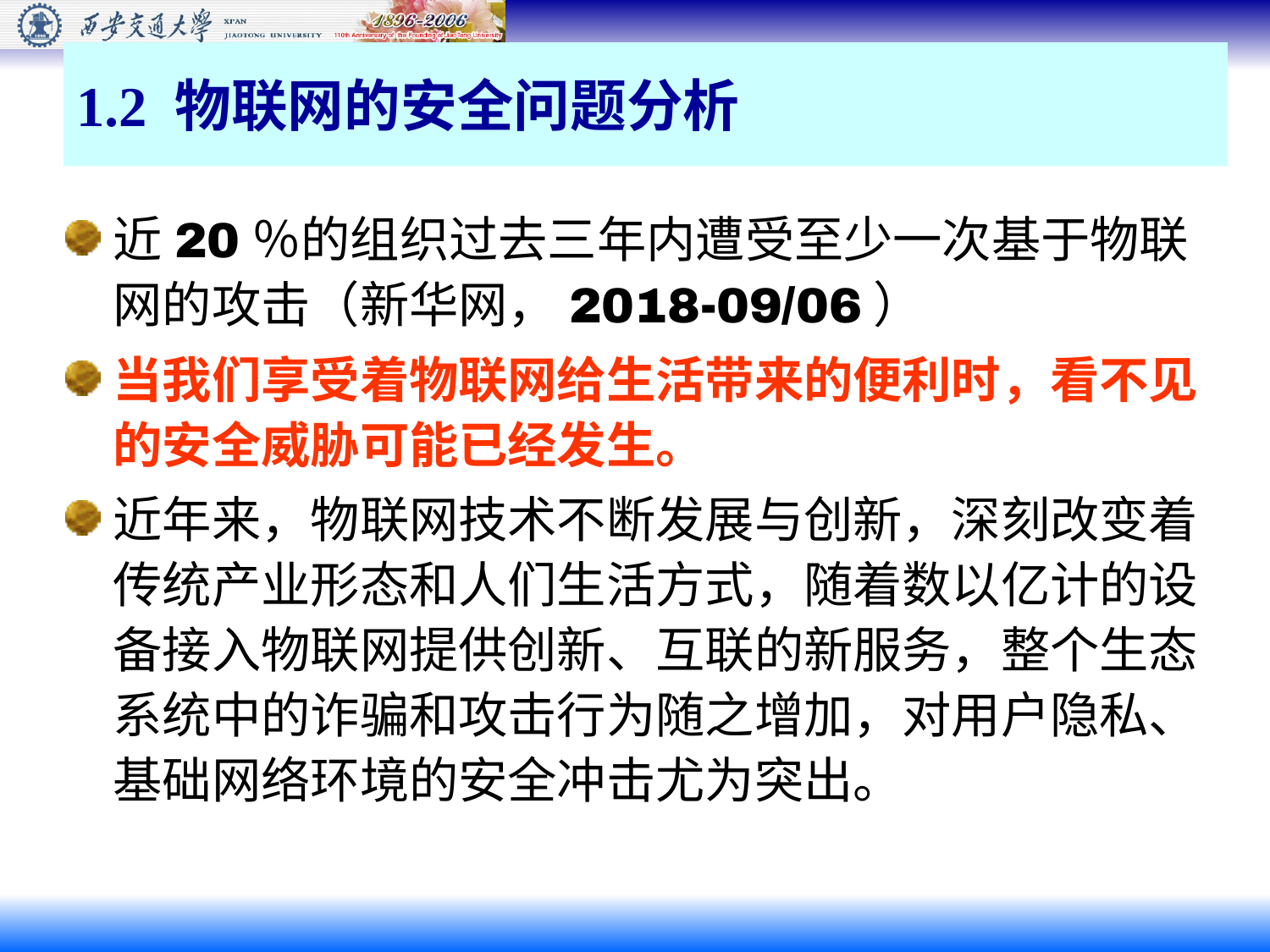

# 1.2 物联网的安全问题分析
近20％的组织过去三年内遭受至少一次基于物联网的攻击（新华网，2018-09/06）
当我们享受着物联网给生活带来的便利时，看不见的安全威胁可能已经发生。
近年来，物联网技术不断发展与创新，深刻改变着传统产业形态和人们生活方式，随着数以亿计的设备接入物联网提供创新、互联的新服务，整个生态系统中的诈骗和攻击行为随之增加，对用户隐私、基础网络环境的安全冲击尤为突出。